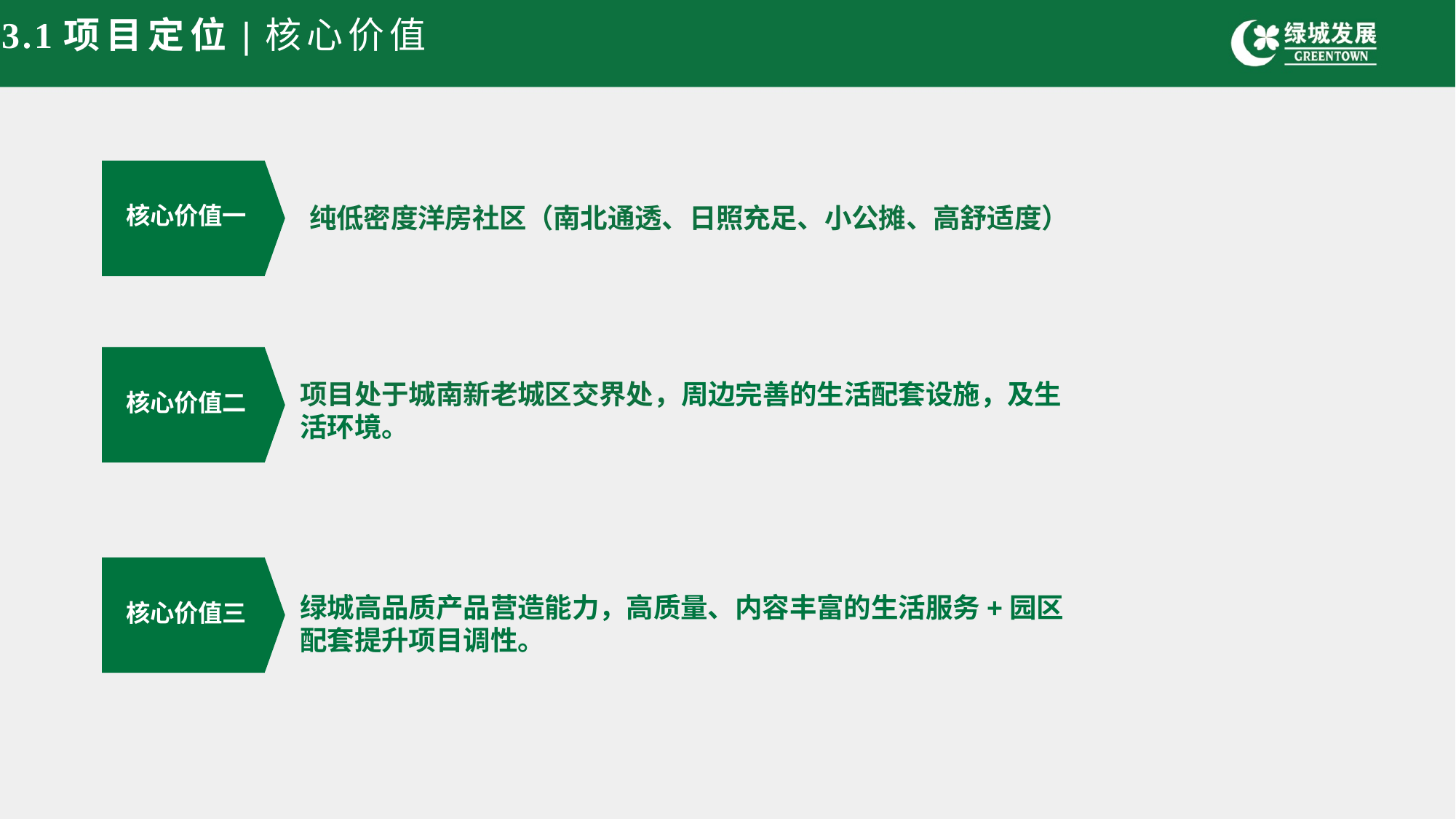

3.1项目定位|核心价值

核心价值一
纯低密度洋房社区（南北通透、日照充足、小公摊、高舒适度）

项目处于城南新老城区交界处，周边完善的生活配套设施，及生活环境。
核心价值二

绿城高品质产品营造能力，高质量、内容丰富的生活服务+园区配套提升项目调性。
核心价值三